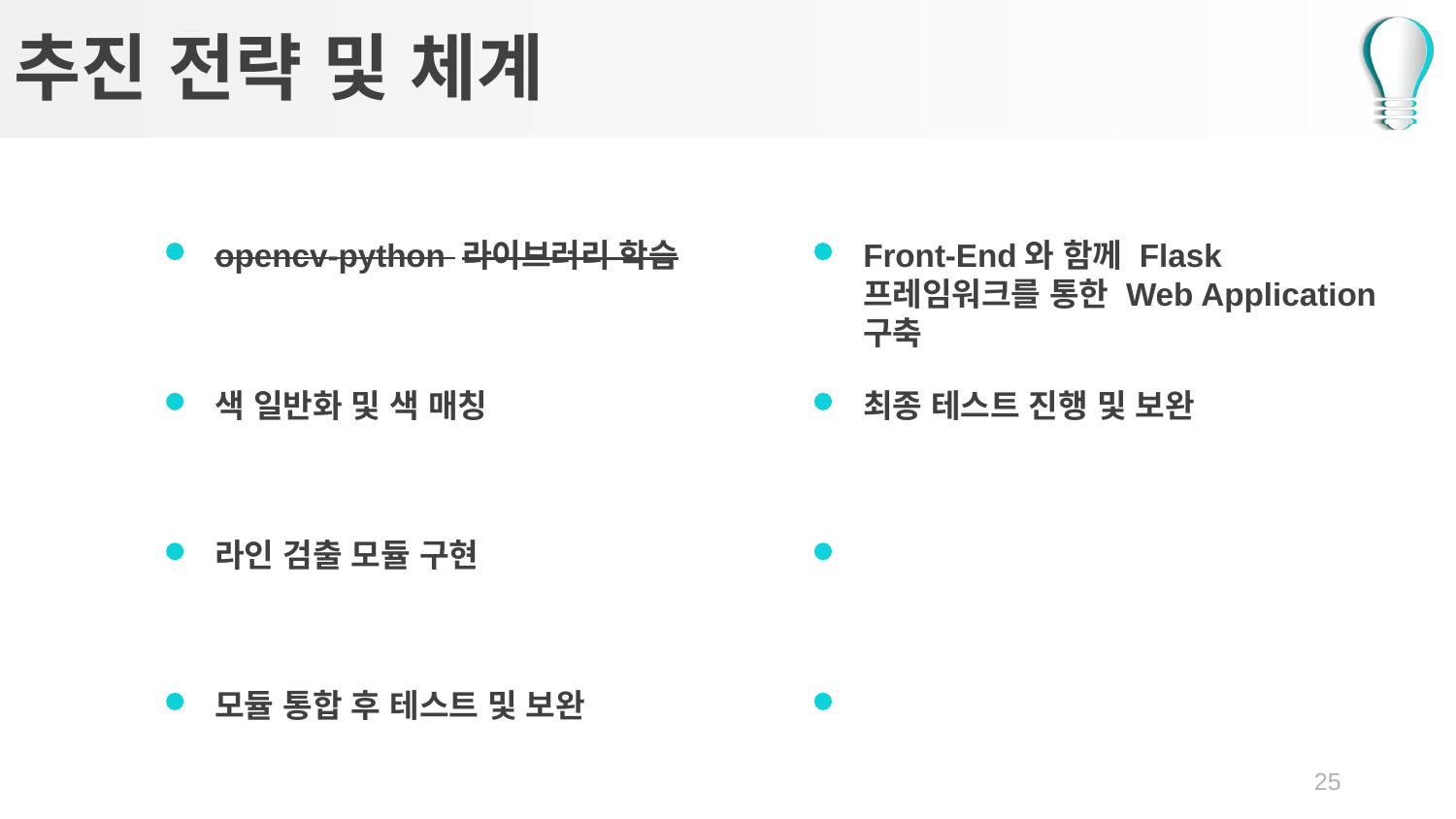

# 추진 전략 및 체계
opencv-python 라이브러리 학습
Front-End와 함께 Flask 프레임워크를 통한 Web Application 구축

색 일반화 및 색 매칭
최종 테스트 진행 및 보완

라인 검출 모듈 구현

모듈 통합 후 테스트 및 보완

25